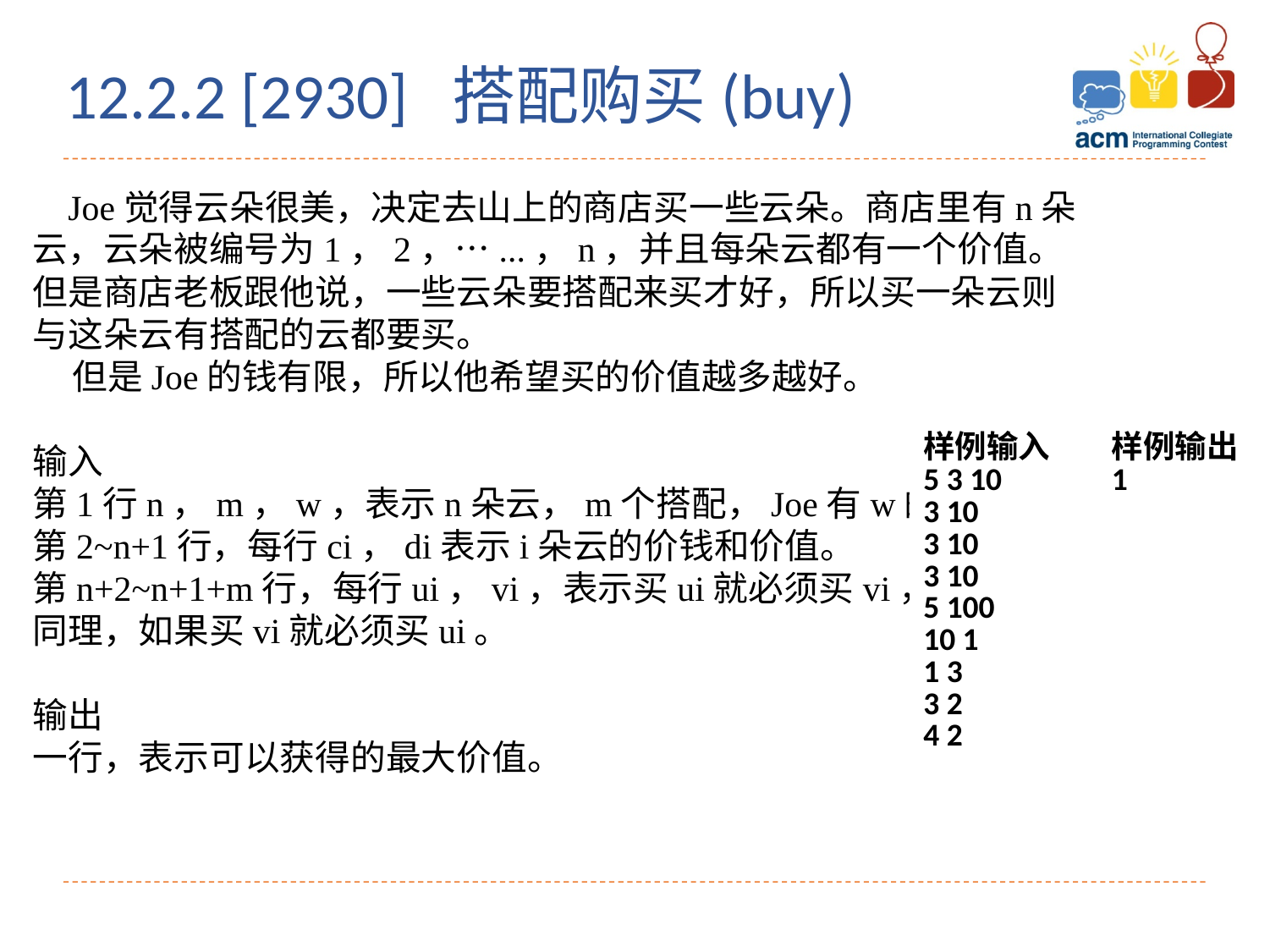

12.2.2 [2930]  搭配购买(buy)
    Joe觉得云朵很美，决定去山上的商店买一些云朵。商店里有n朵云，云朵被编号为1，2，…...，n，并且每朵云都有一个价值。但是商店老板跟他说，一些云朵要搭配来买才好，所以买一朵云则与这朵云有搭配的云都要买。
    但是Joe的钱有限，所以他希望买的价值越多越好。

输入
第1行n，m，w，表示n朵云，m个搭配，Joe有w的钱。
第2~n+1行，每行ci，di表示i朵云的价钱和价值。
第n+2~n+1+m行，每行ui，vi，表示买ui就必须买vi，
同理，如果买vi就必须买ui。

输出
一行，表示可以获得的最大价值。

| 样例输入 5 3 10 3 10 3 10 3 10 5 100 10 1 1 3 3 2 4 2 | 样例输出 1 |
| --- | --- |
23